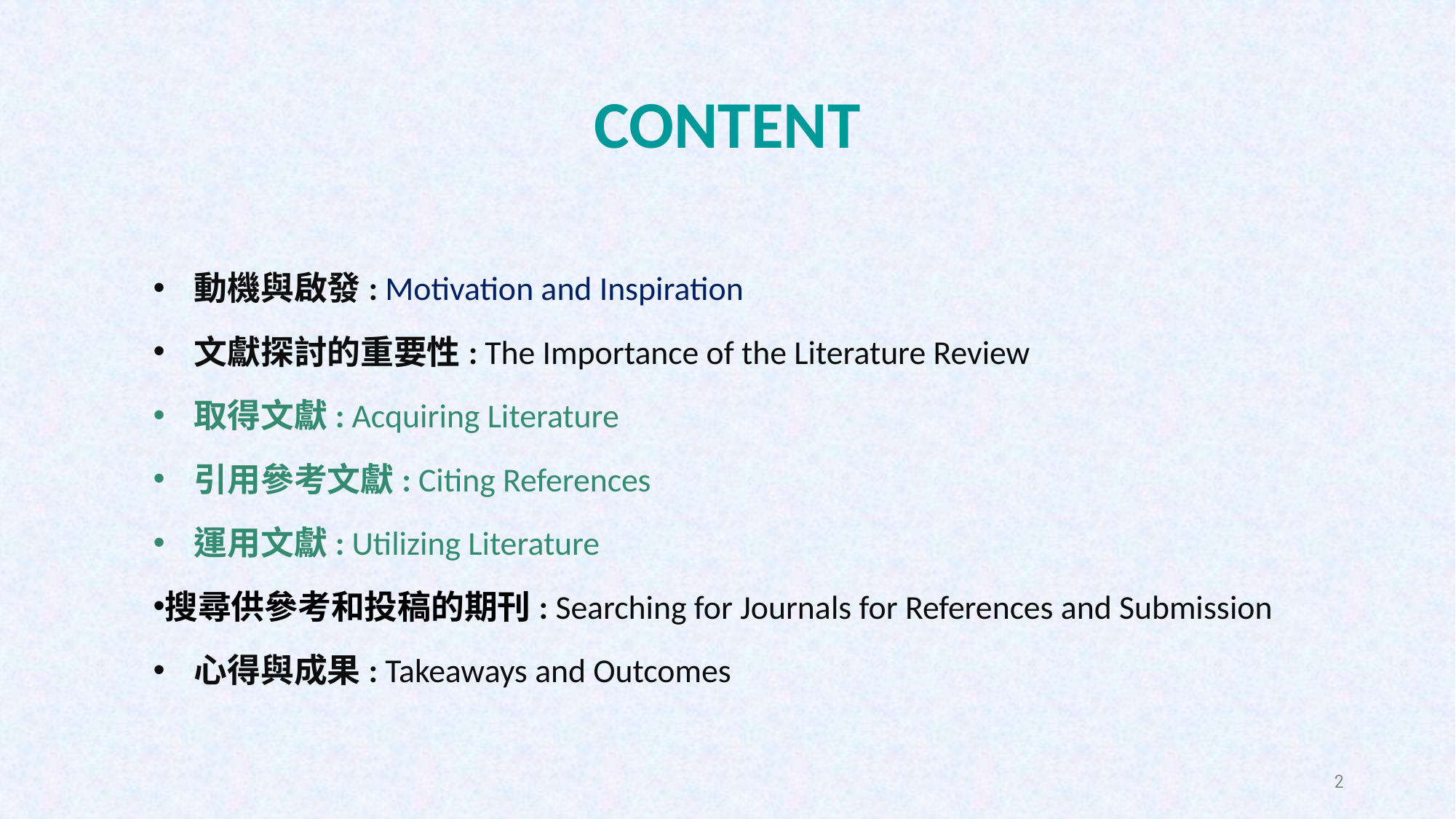

CONTENT
動機與啟發: Motivation and Inspiration
文獻探討的重要性: The Importance of the Literature Review
取得文獻: Acquiring Literature
引用參考文獻: Citing References
運用文獻: Utilizing Literature
搜尋供參考和投稿的期刊: Searching for Journals for References and Submission
心得與成果: Takeaways and Outcomes
2